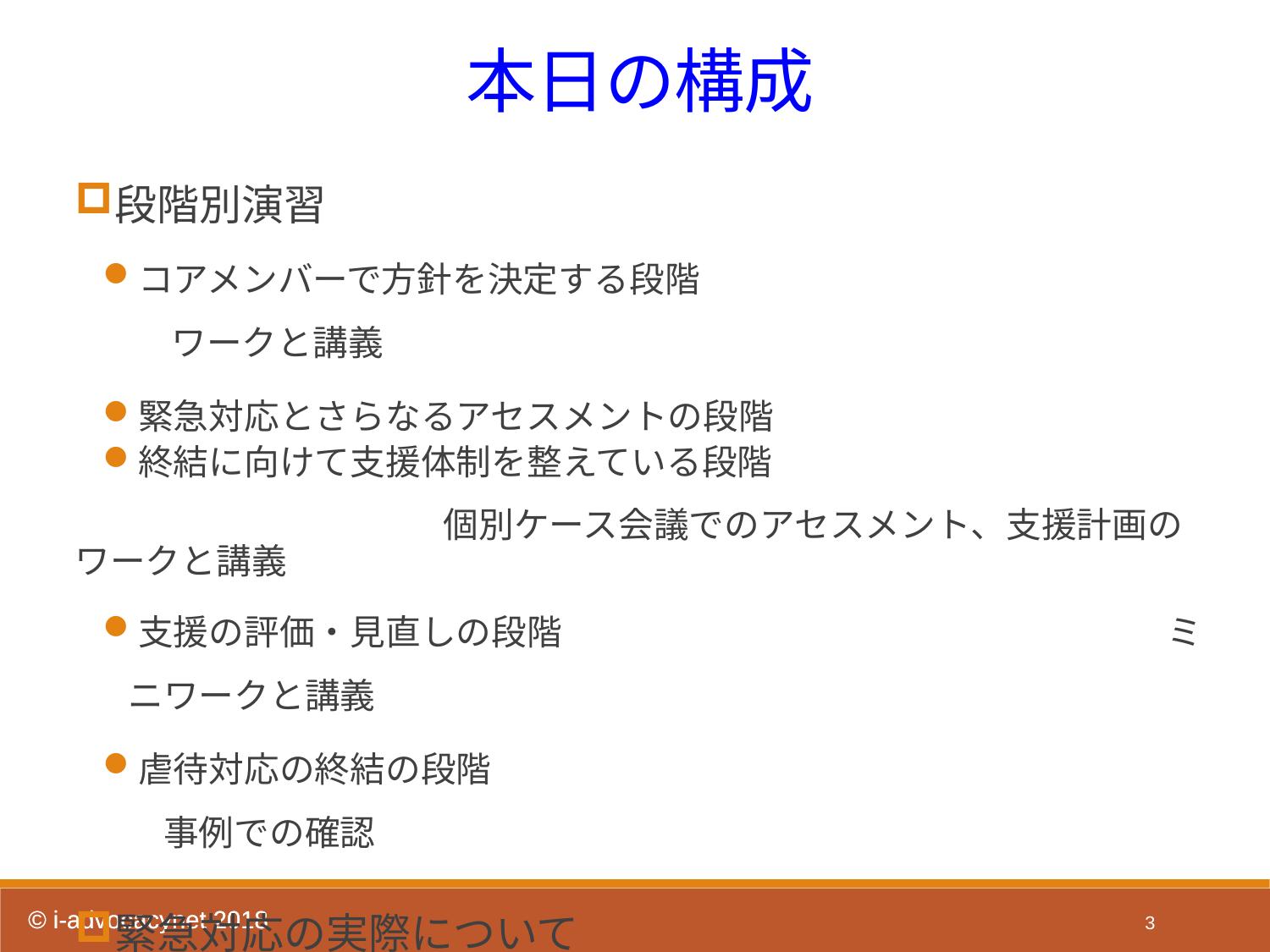

本日の構成
段階別演習
コアメンバーで方針を決定する段階　　　　　　　　　　　　　　　 ワークと講義
緊急対応とさらなるアセスメントの段階
終結に向けて支援体制を整えている段階
　　　　　　　　　　 個別ケース会議でのアセスメント、支援計画のワークと講義
支援の評価・見直しの段階　　　　　　　　　　　　　　　　     ミニワークと講義
虐待対応の終結の段階　　　　　　　　　　　　　　　　　　　　 　事例での確認
緊急対応の実際について　　　　　　　　　　　　　　　　　　 　講義

3
© i-advocacynet 2018